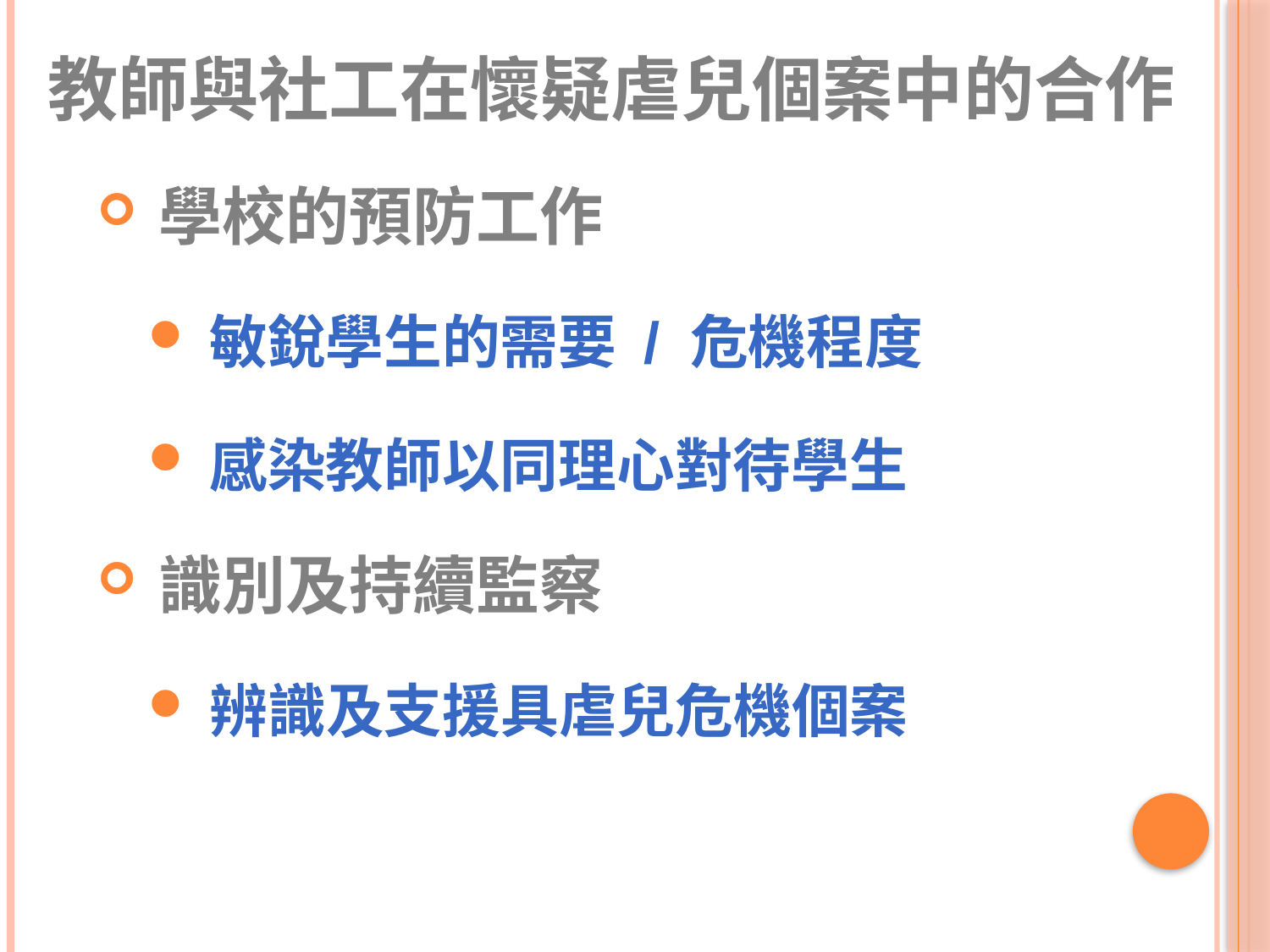

教師與社工在懷疑虐兒個案中的合作
學校的預防工作
敏銳學生的需要 / 危機程度
感染教師以同理心對待學生
識別及持續監察
辨識及支援具虐兒危機個案